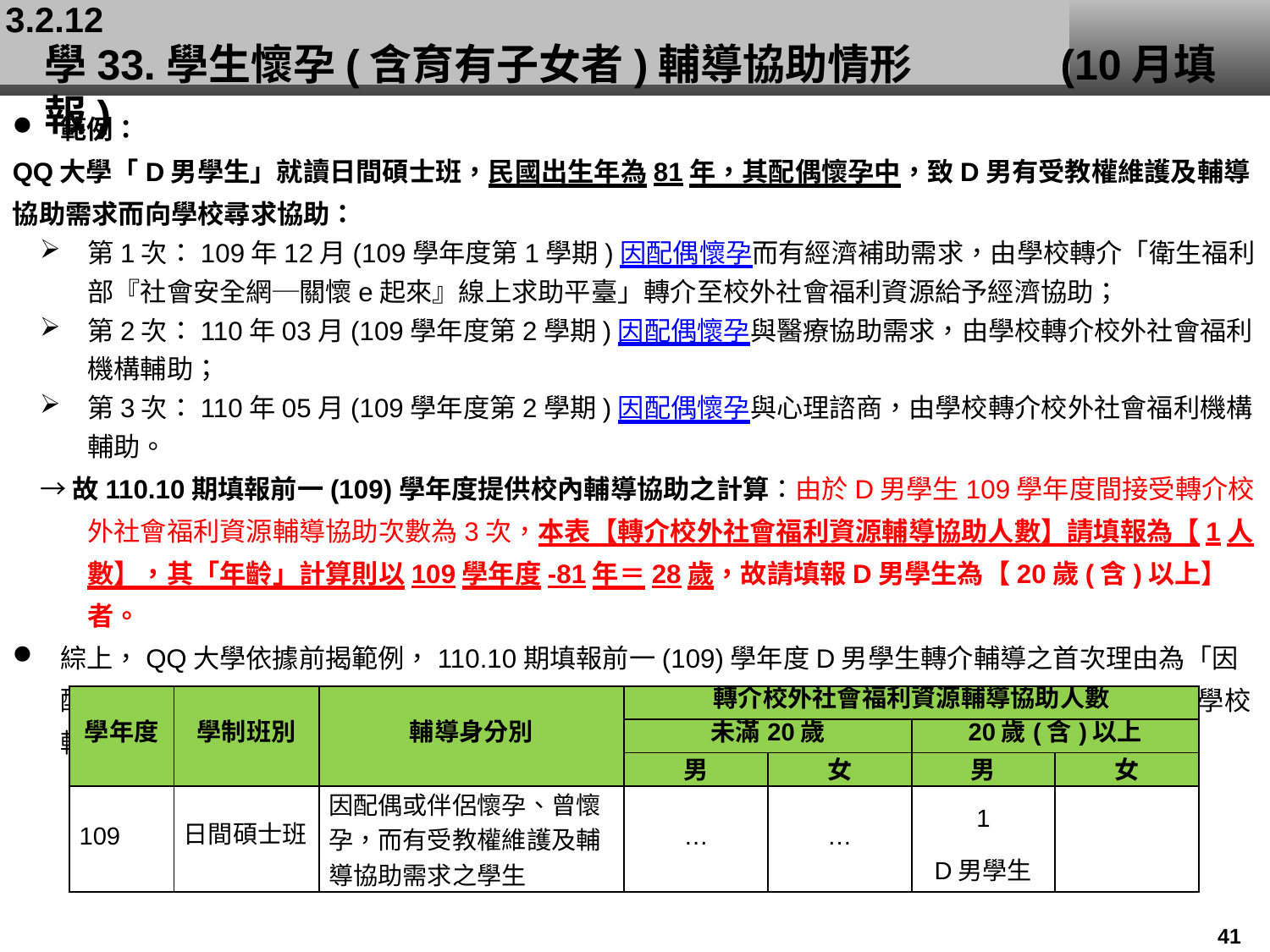

3.2.12
# 學33.學生懷孕(含育有子女者)輔導協助情形	     	(10月填報)
範例：
QQ大學「D男學生」就讀日間碩士班，民國出生年為81年，其配偶懷孕中，致D男有受教權維護及輔導協助需求而向學校尋求協助：
第1次：109年12月(109學年度第1學期)因配偶懷孕而有經濟補助需求，由學校轉介「衛生福利部『社會安全網─關懷e起來』線上求助平臺」轉介至校外社會福利資源給予經濟協助；
第2次：110年03月(109學年度第2學期)因配偶懷孕與醫療協助需求，由學校轉介校外社會福利機構輔助；
第3次：110年05月(109學年度第2學期)因配偶懷孕與心理諮商，由學校轉介校外社會福利機構輔助。
→故110.10期填報前一(109)學年度提供校內輔導協助之計算：由於D男學生109學年度間接受轉介校外社會福利資源輔導協助次數為3次，本表【轉介校外社會福利資源輔導協助人數】請填報為【1人數】，其「年齡」計算則以109學年度-81年＝28歲，故請填報D男學生為【20歲(含)以上】者。
綜上，QQ大學依據前揭範例，110.10期填報前一(109)學年度D男學生轉介輔導之首次理由為「因配偶或伴侶懷孕、曾懷孕，而有受教權維護及輔導協助需求之學生」，後續雖因配偶懷孕再次接受學校轉介協助，故此範例填報歸類方式如下：
| 學年度 | 學制班別 | 輔導身分別 | 轉介校外社會福利資源輔導協助人數 |  |  |  |
| --- | --- | --- | --- | --- | --- | --- |
|  |  |  | 未滿20歲 |  | 20歲(含)以上 |  |
|  |  |  | 男 | 女 | 男 | 女 |
| 109 | 日間碩士班 | 因配偶或伴侶懷孕、曾懷孕，而有受教權維護及輔導協助需求之學生 | … | … | 1 D男學生 |  |